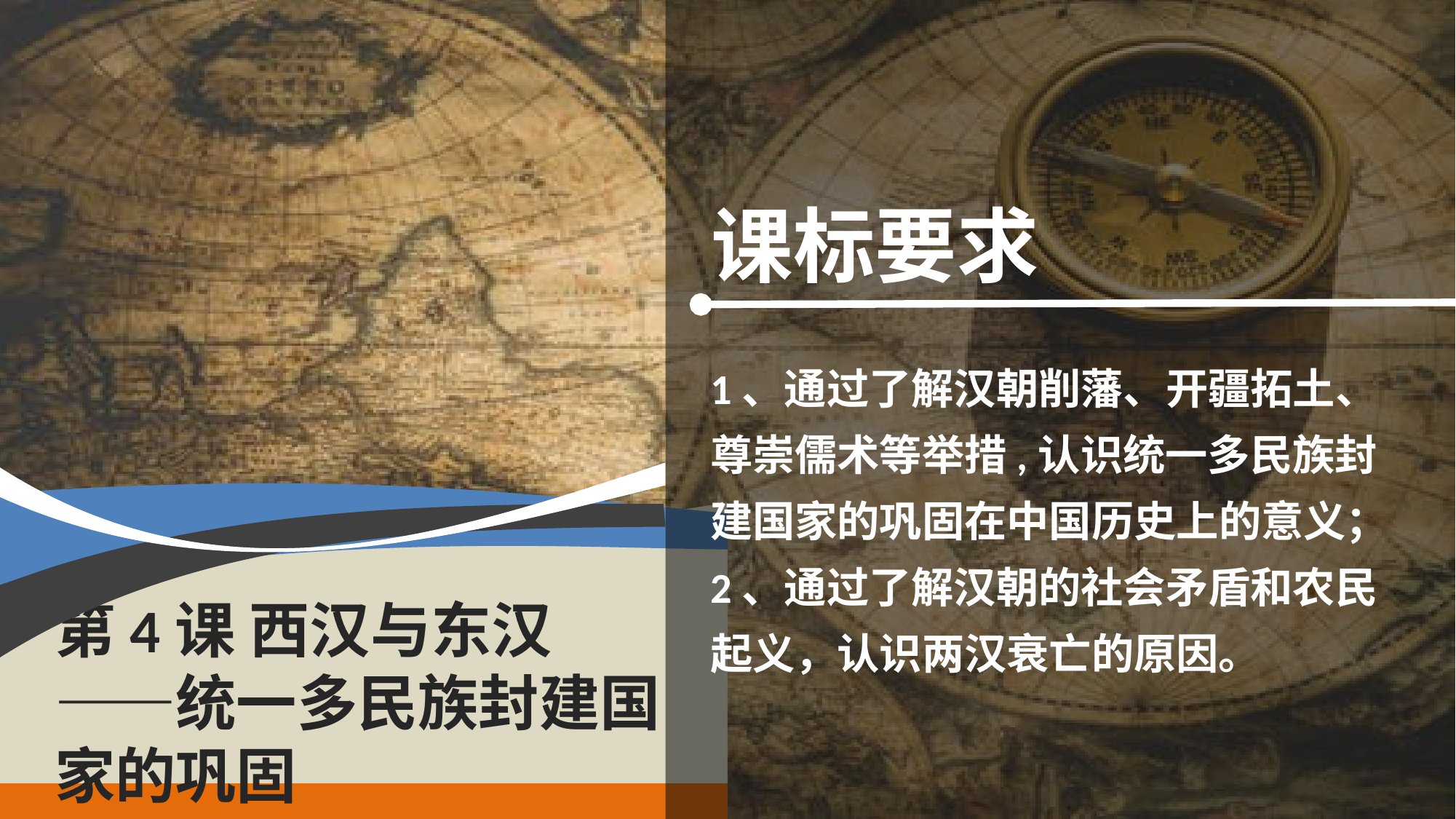

课标要求
1、通过了解汉朝削藩、开疆拓土、尊崇儒术等举措,认识统一多民族封建国家的巩固在中国历史上的意义；
2、通过了解汉朝的社会矛盾和农民起义，认识两汉衰亡的原因。

第4课 西汉与东汉——统一多民族封建国家的巩固